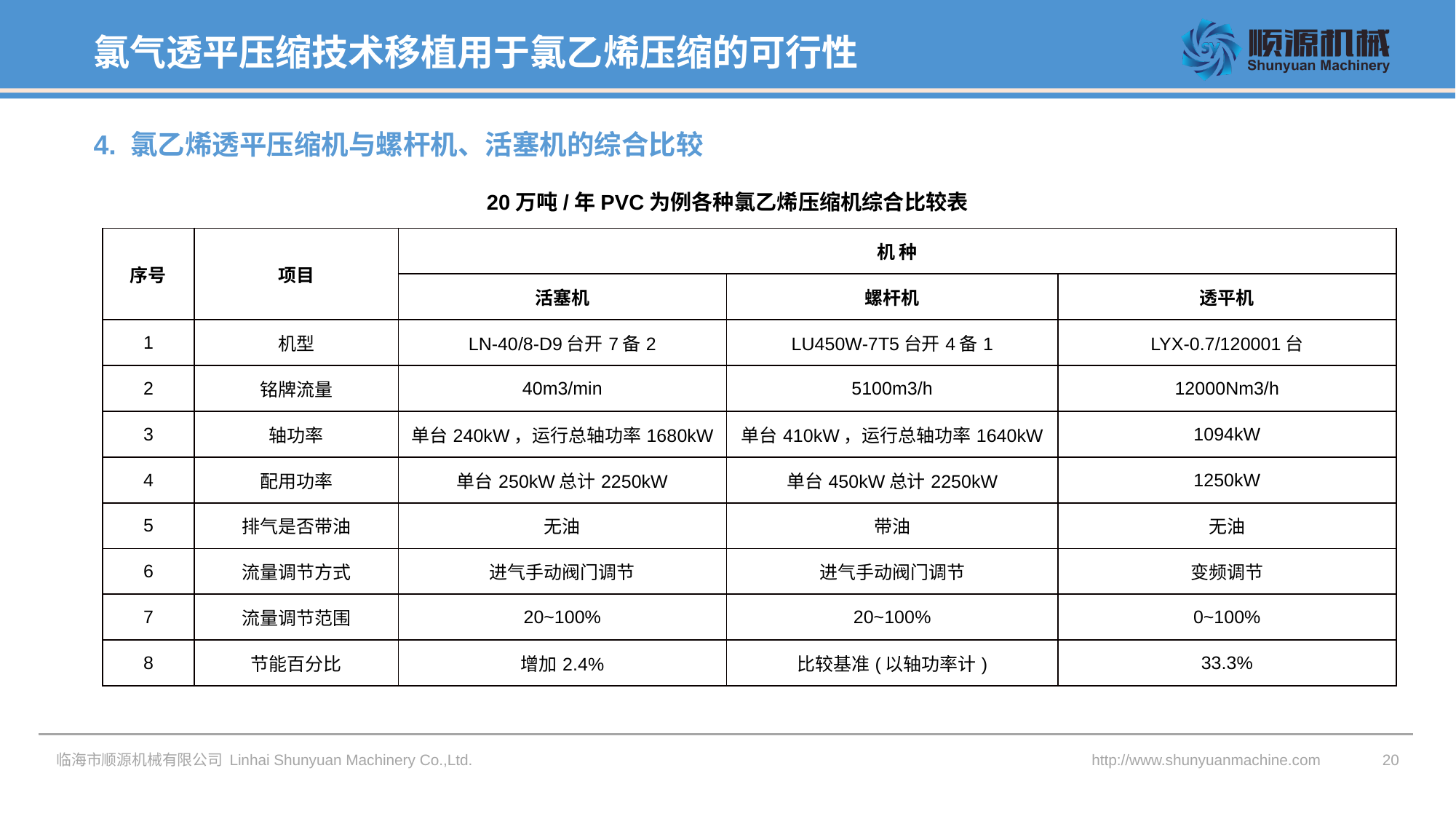

氯气透平压缩技术移植用于氯乙烯压缩的可行性
4. 氯乙烯透平压缩机与螺杆机、活塞机的综合比较
20万吨/年PVC为例各种氯乙烯压缩机综合比较表
| 序号 | 项目 | 机 种 |  |  |
| --- | --- | --- | --- | --- |
|  |  | 活塞机 | 螺杆机 | 透平机 |
| 1 | 机型 | LN-40/8-D9台开7备2 | LU450W-7T5台开4备1 | LYX-0.7/120001台 |
| 2 | 铭牌流量 | 40m3/min | 5100m3/h | 12000Nm3/h |
| 3 | 轴功率 | 单台240kW，运行总轴功率1680kW | 单台410kW，运行总轴功率1640kW | 1094kW |
| 4 | 配用功率 | 单台250kW总计2250kW | 单台450kW总计2250kW | 1250kW |
| 5 | 排气是否带油 | 无油 | 带油 | 无油 |
| 6 | 流量调节方式 | 进气手动阀门调节 | 进气手动阀门调节 | 变频调节 |
| 7 | 流量调节范围 | 20~100% | 20~100% | 0~100% |
| 8 | 节能百分比 | 增加2.4% | 比较基准(以轴功率计) | 33.3% |